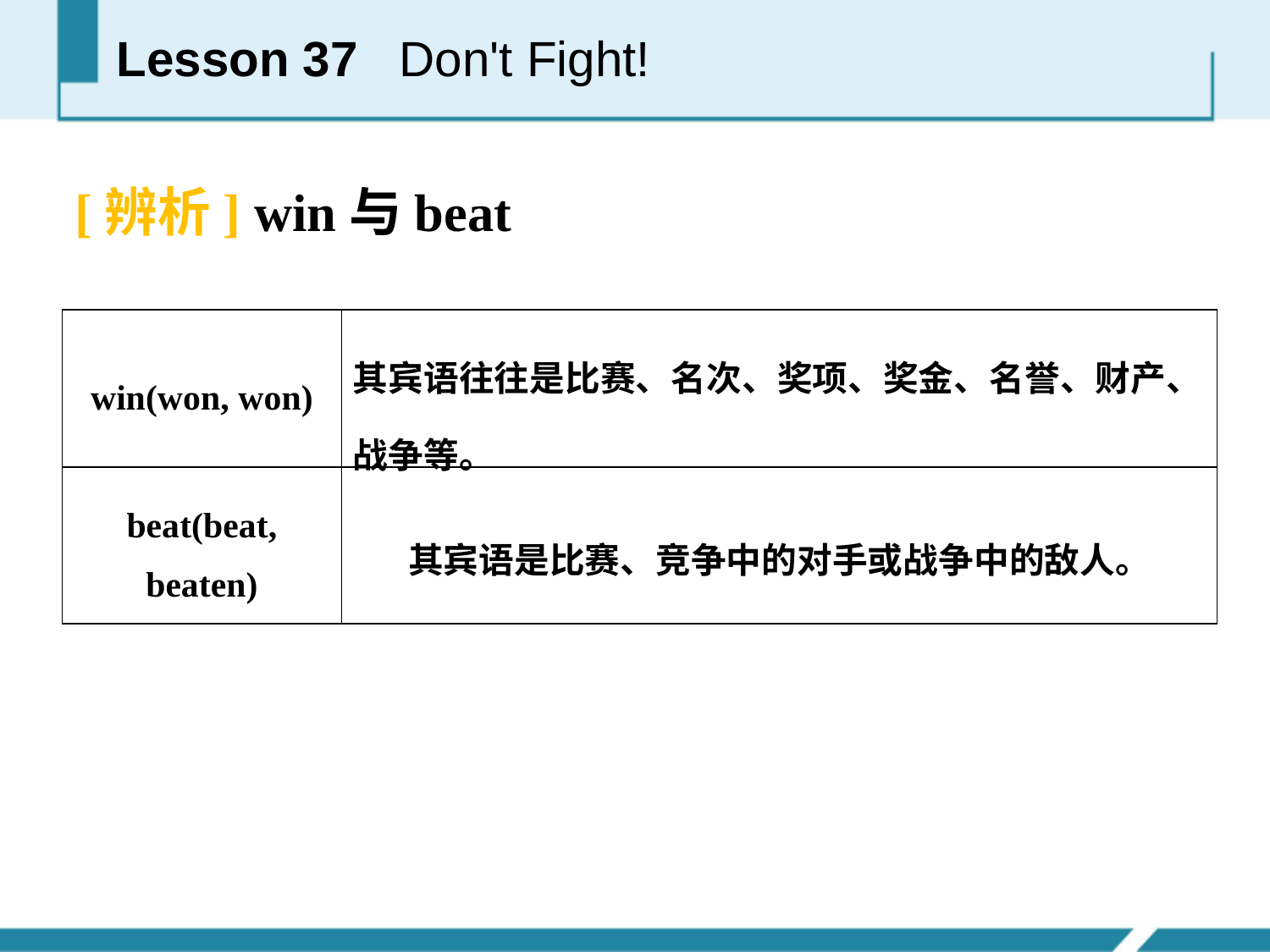

[辨析] win与beat

| win(won, won) | 其宾语往往是比赛、名次、奖项、奖金、名誉、财产、战争等。 |
| --- | --- |
| beat(beat, beaten) | 其宾语是比赛、竞争中的对手或战争中的敌人。 |